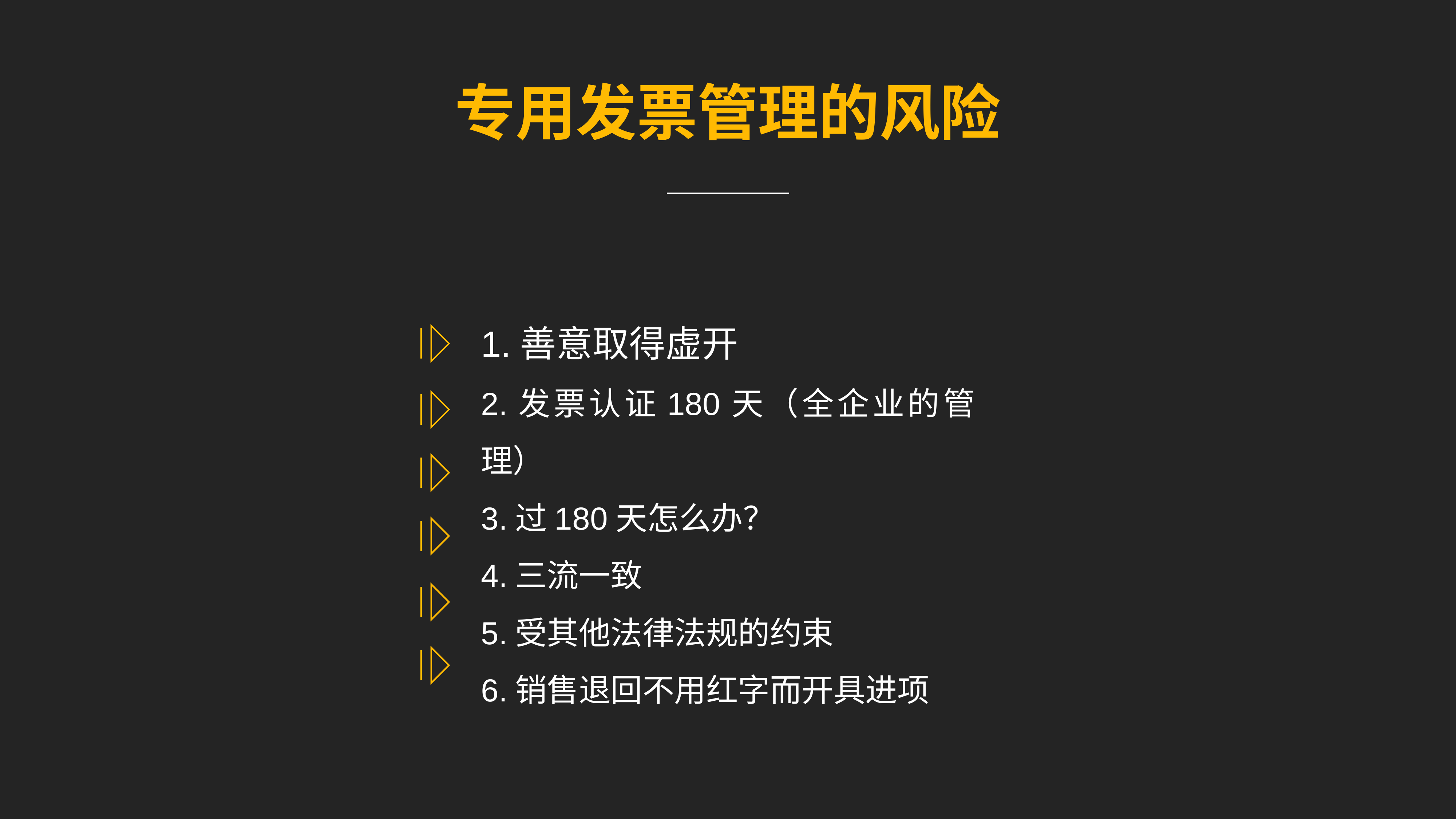

专用发票管理的风险

1.善意取得虚开
2.发票认证180天（全企业的管理）
3.过180天怎么办？
4.三流一致
5.受其他法律法规的约束
6.销售退回不用红字而开具进项